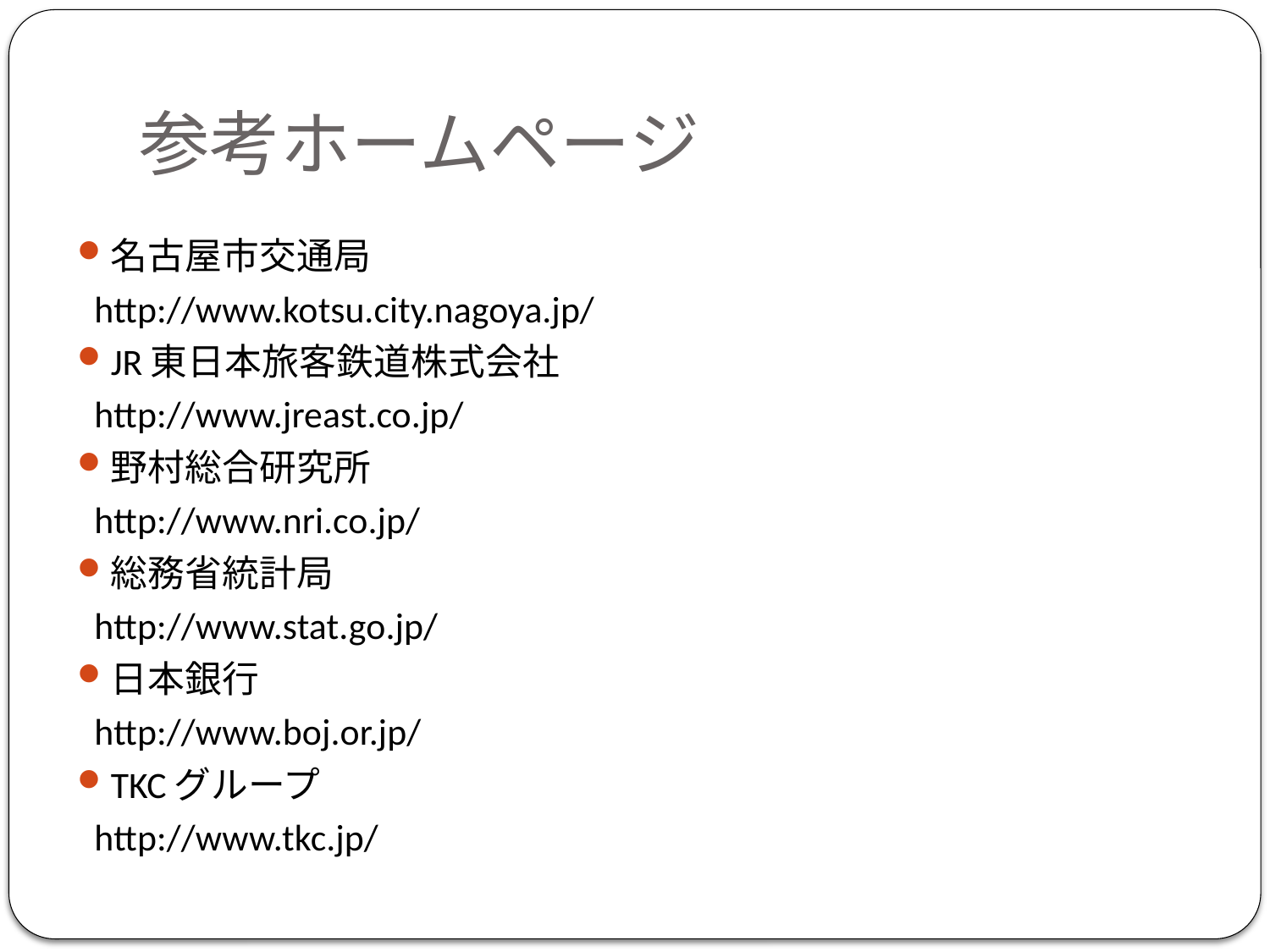

# 参考ホームページ
名古屋市交通局
  http://www.kotsu.city.nagoya.jp/
JR東日本旅客鉄道株式会社
  http://www.jreast.co.jp/
野村総合研究所
  http://www.nri.co.jp/
総務省統計局
  http://www.stat.go.jp/
日本銀行
  http://www.boj.or.jp/
TKCグループ
  http://www.tkc.jp/